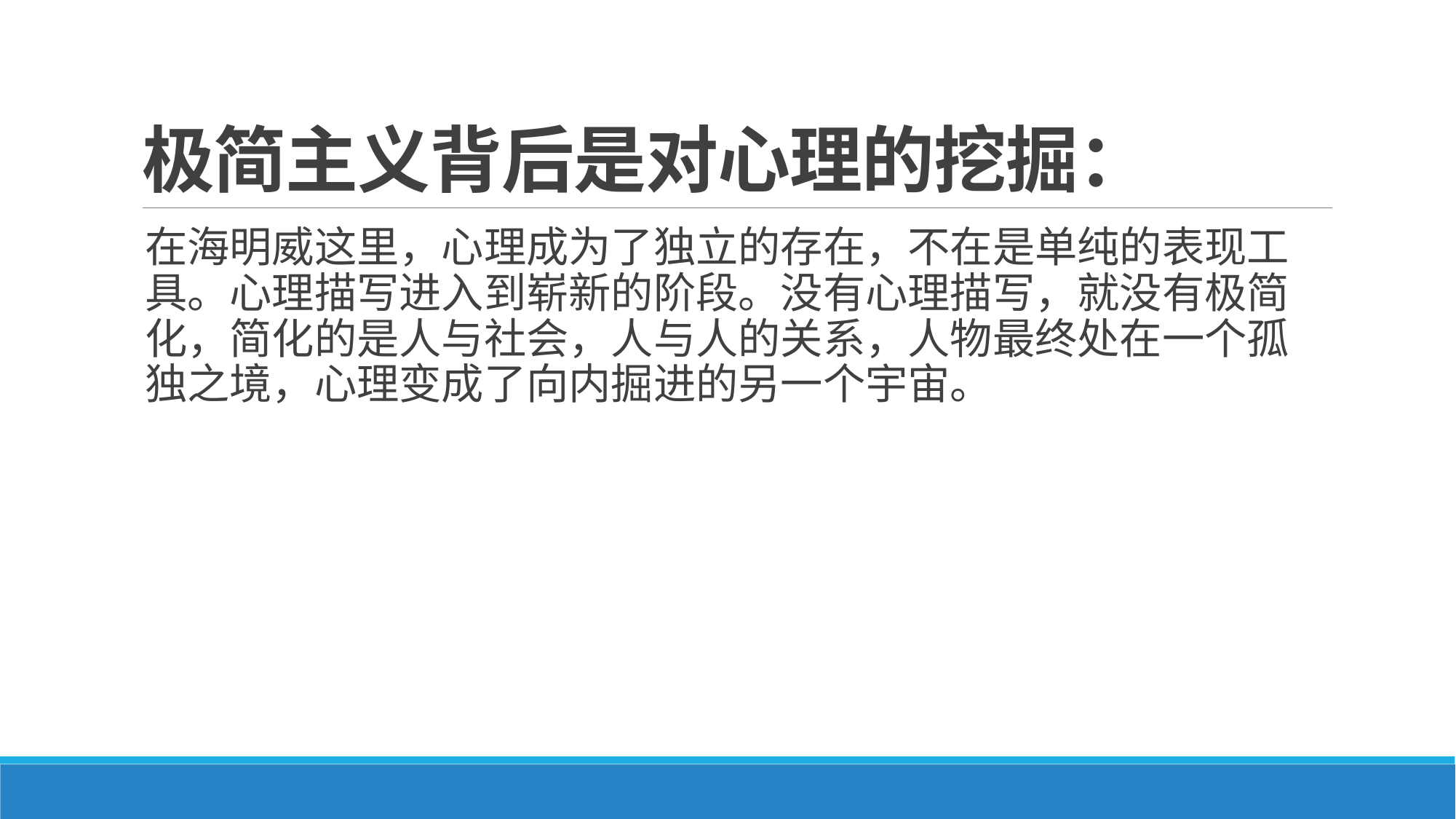

# 极简主义背后是对心理的挖掘：
在海明威这里，心理成为了独立的存在，不在是单纯的表现工具。心理描写进入到崭新的阶段。没有心理描写，就没有极简化，简化的是人与社会，人与人的关系，人物最终处在一个孤独之境，心理变成了向内掘进的另一个宇宙。